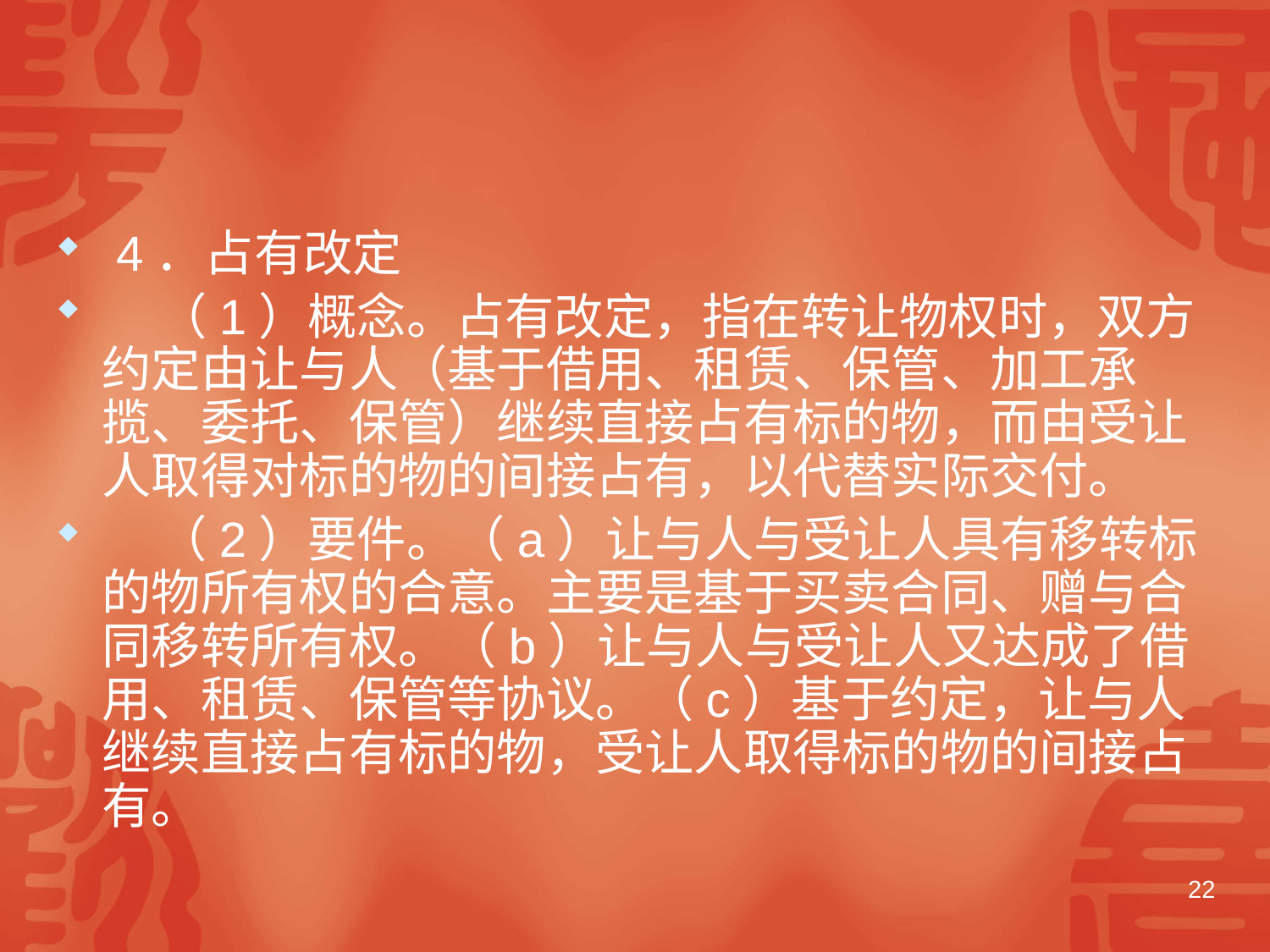

#
 4．占有改定
    （1）概念。占有改定，指在转让物权时，双方约定由让与人（基于借用、租赁、保管、加工承揽、委托、保管）继续直接占有标的物，而由受让人取得对标的物的间接占有，以代替实际交付。
    （2）要件。（a）让与人与受让人具有移转标的物所有权的合意。主要是基于买卖合同、赠与合同移转所有权。（b）让与人与受让人又达成了借用、租赁、保管等协议。（c）基于约定，让与人继续直接占有标的物，受让人取得标的物的间接占有。
22